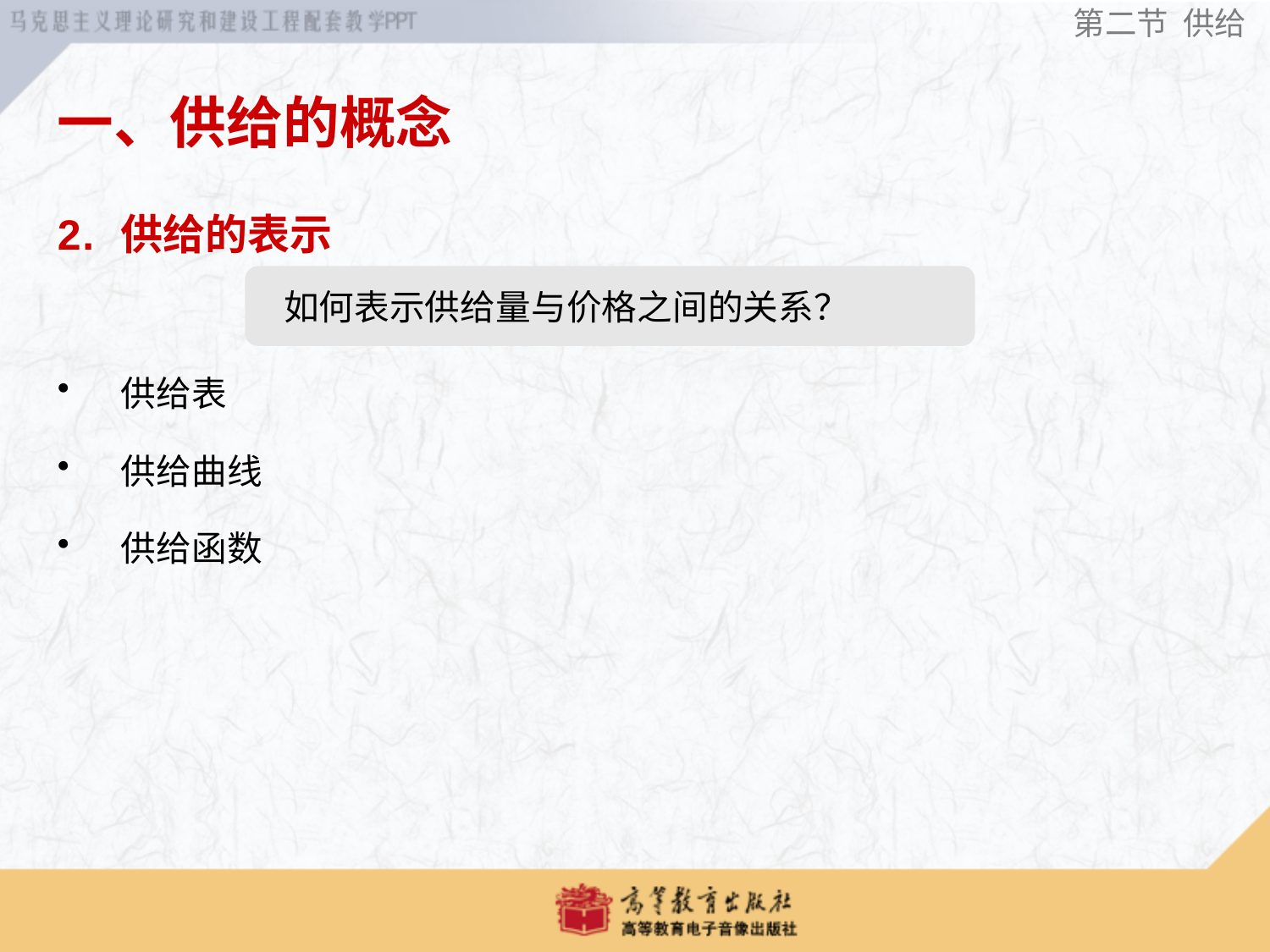

第二节  供给
一、供给的概念
# 供给的表示

供给表
供给曲线
供给函数

如何表示供给量与价格之间的关系？